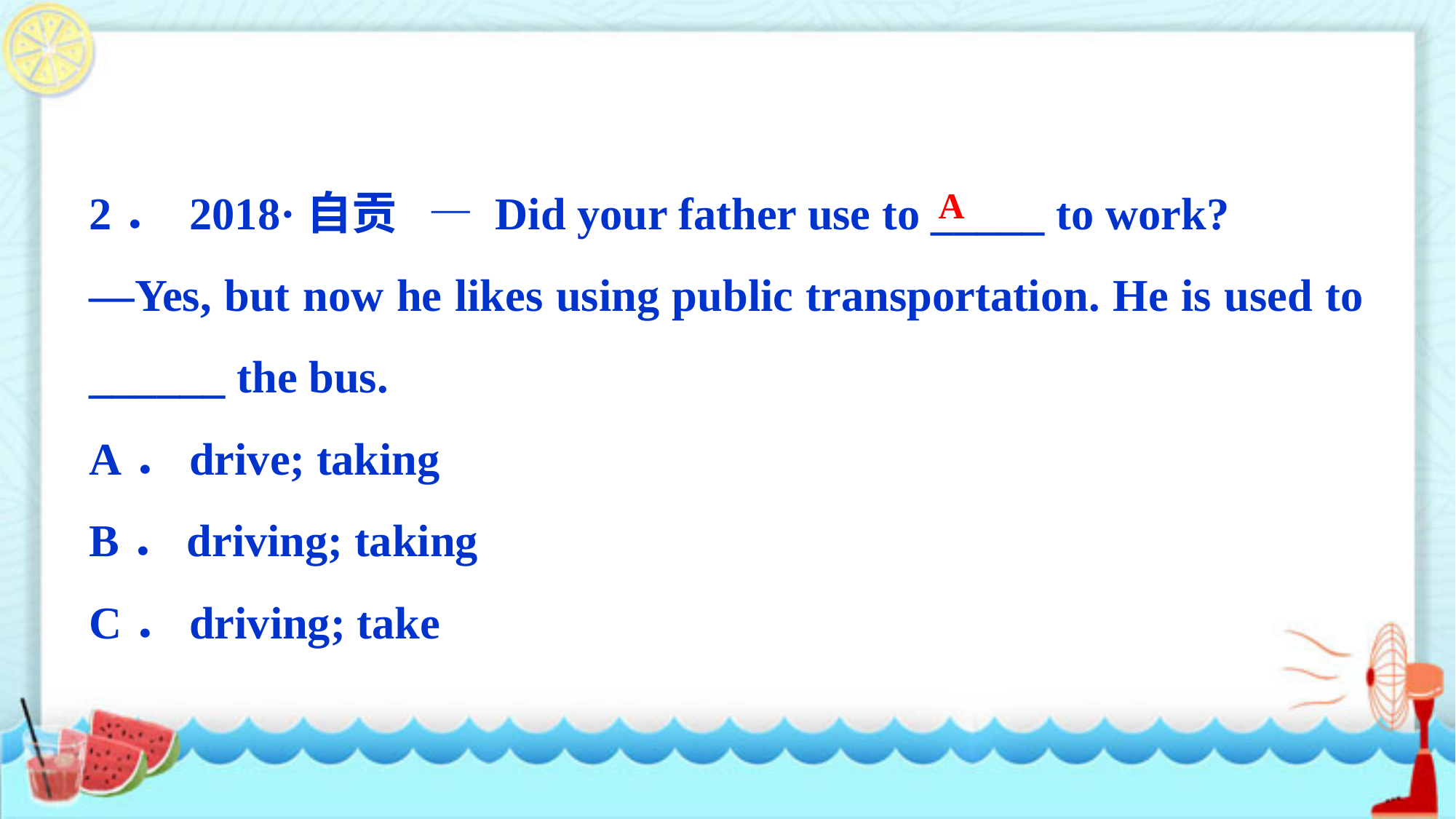

2． 2018·自贡   — Did your father use to _____ to work?
—Yes, but now he likes using public transportation. He is used to ______ the bus.
A．drive; taking
B．driving; taking
C．driving; take
A